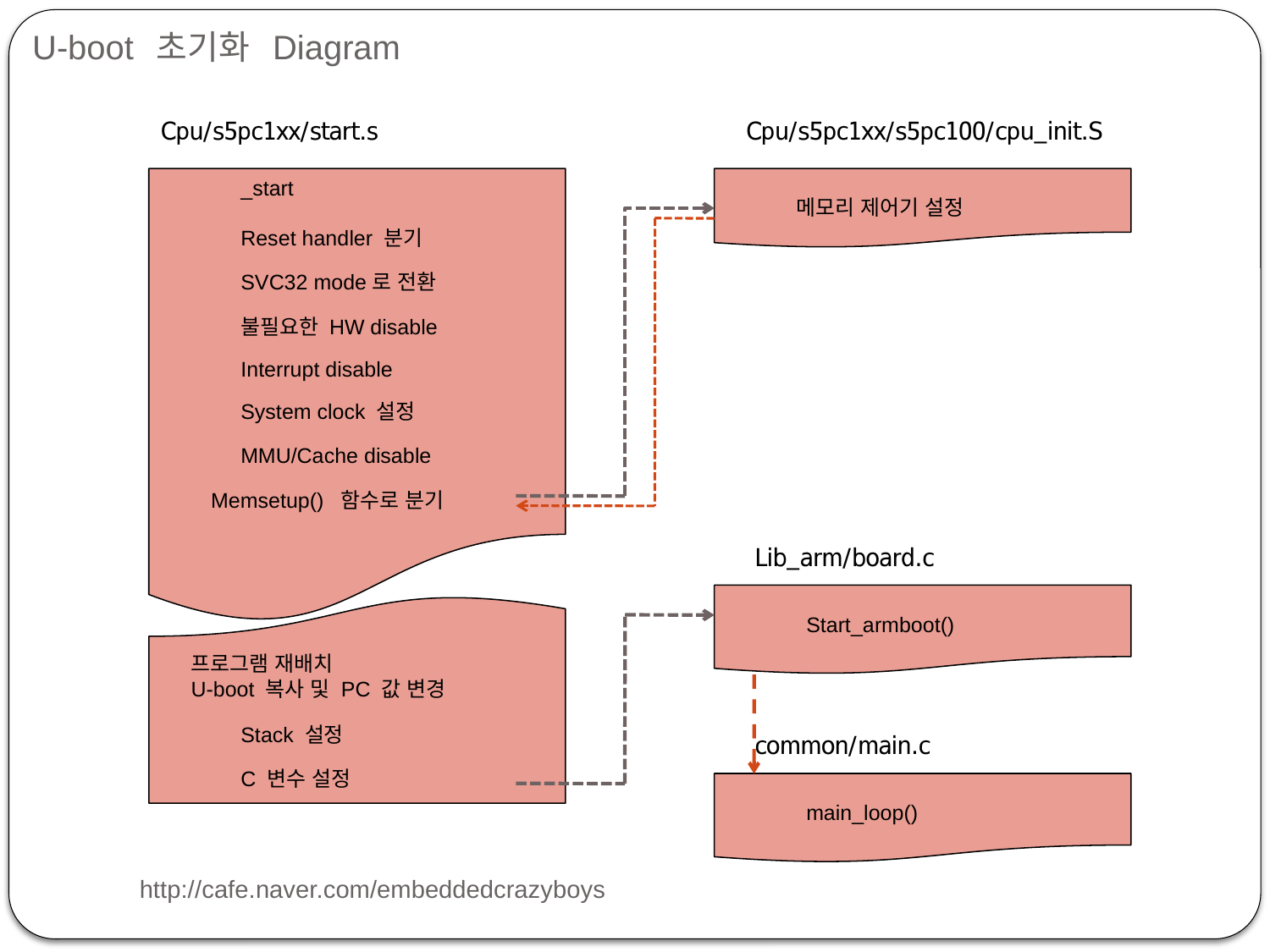

# U-boot  초기화  Diagram
Cpu/s5pc1xx/start.s
Cpu/s5pc1xx/s5pc100/cpu_init.S

_start

메모리 제어기 설정
Reset handler 분기
SVC32 mode로 전환
불필요한 HW disable
Interrupt disable
System clock 설정
MMU/Cache disable
Memsetup()  함수로 분기
Lib_arm/board.c

Start_armboot()
프로그램 재배치
U-boot 복사 및 PC 값 변경
Stack 설정
common/main.c
C 변수 설정

main_loop()
http://cafe.naver.com/embeddedcrazyboys